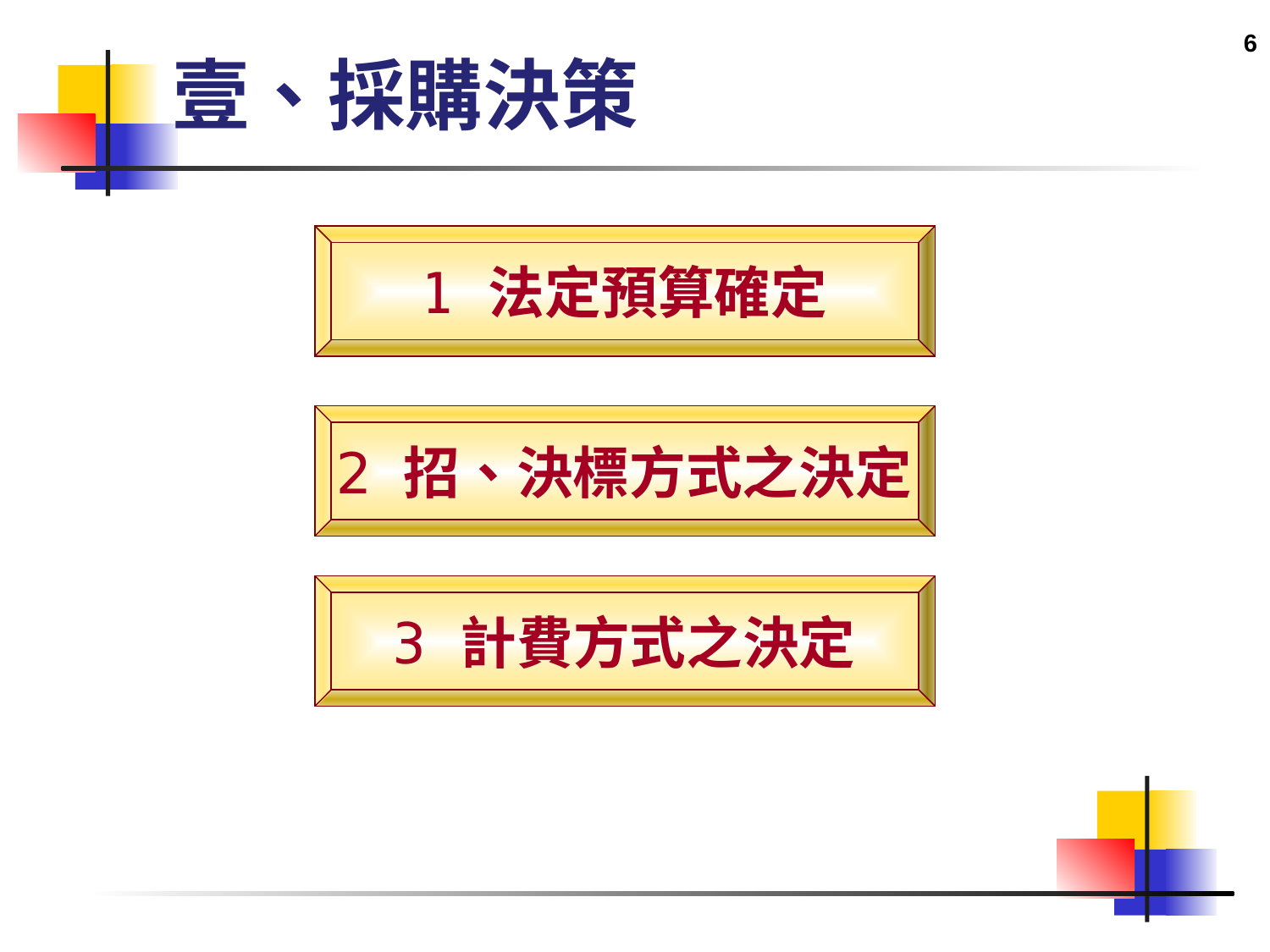

6
# 壹、採購決策
1 法定預算確定
2 招、決標方式之決定
3 計費方式之決定